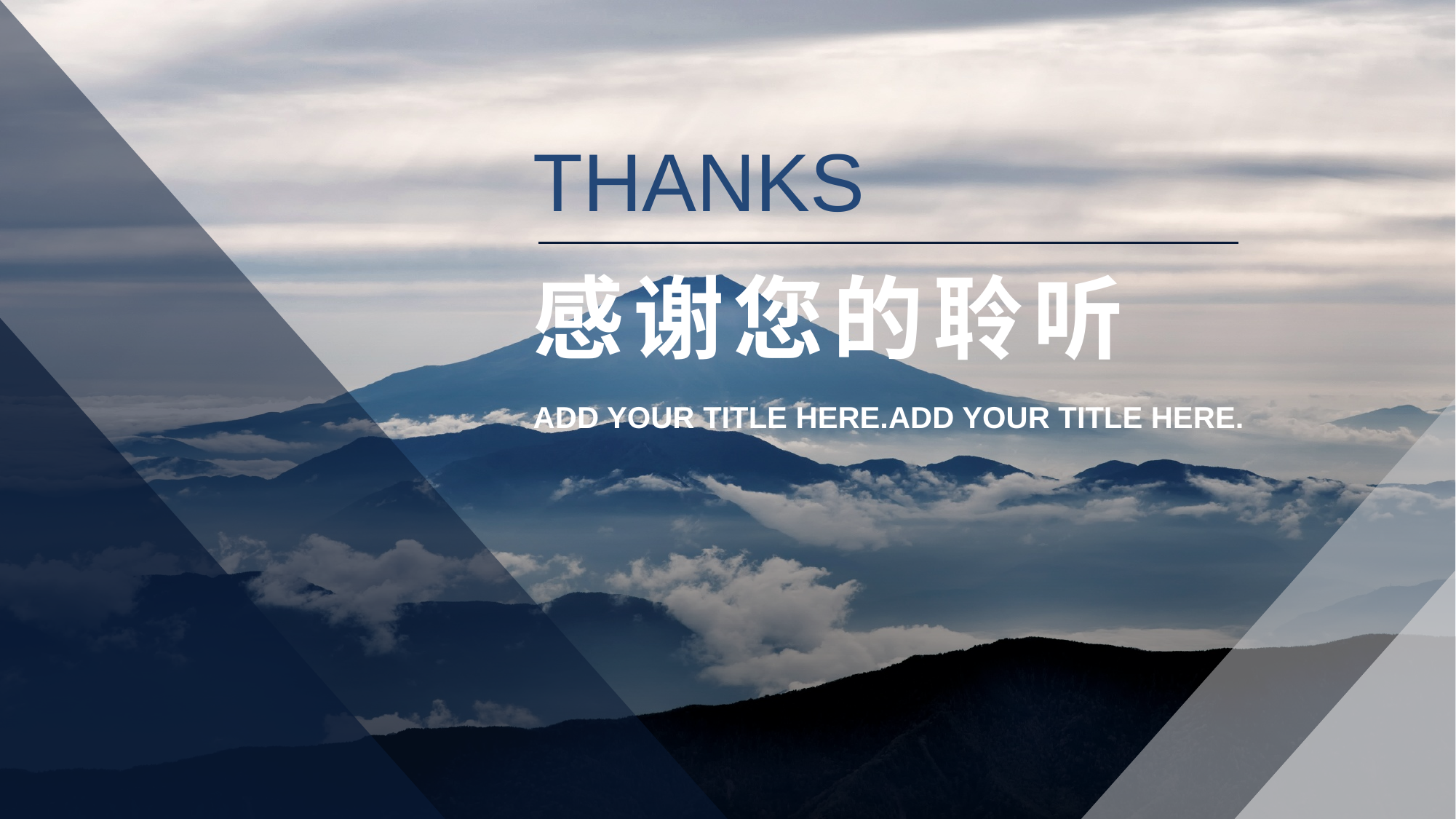

THANKS
感谢您的聆听

ADD YOUR TITLE HERE.ADD YOUR TITLE HERE.